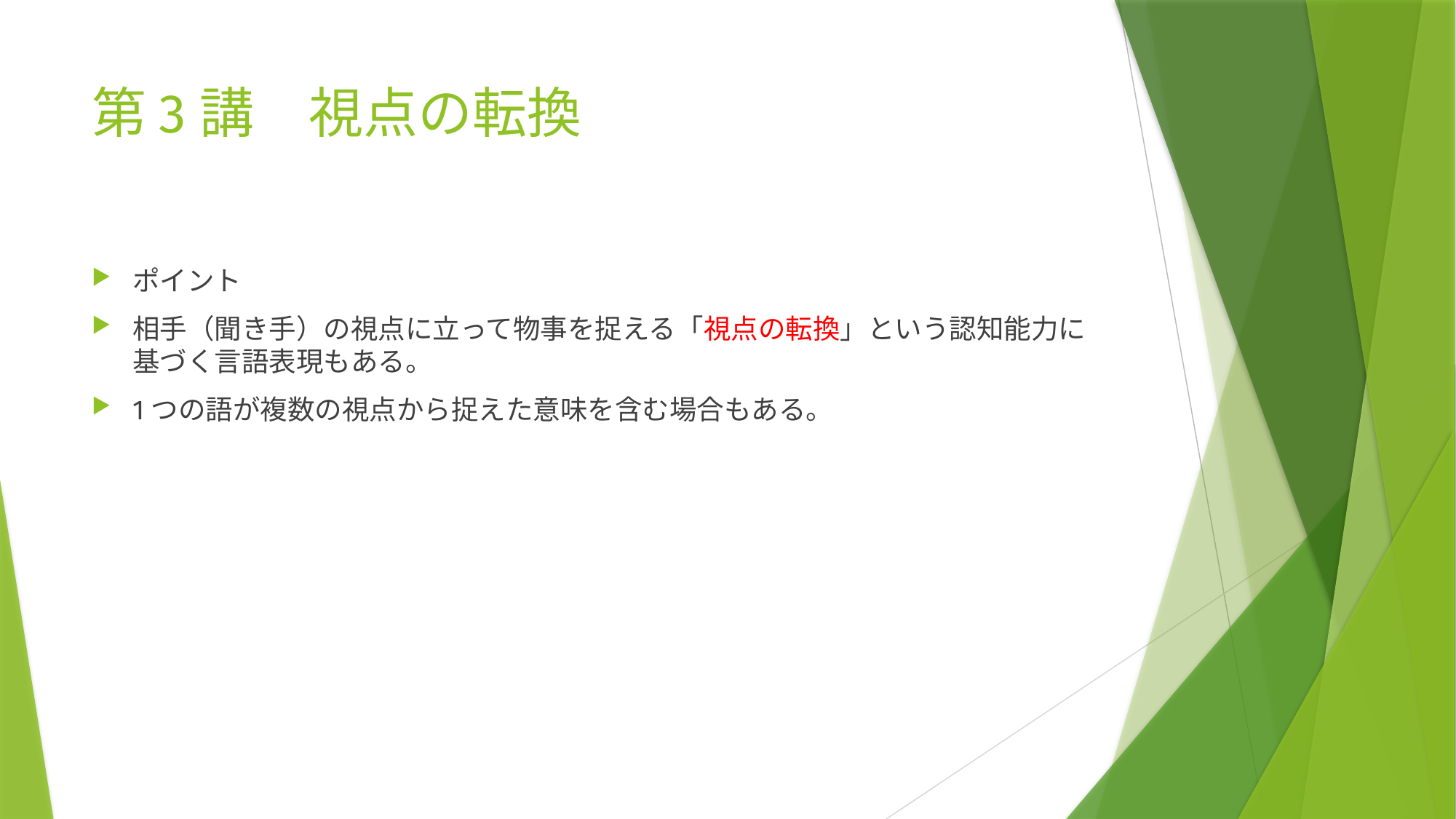

# 第3講　視点の転換
ポイント
相手（聞き手）の視点に立って物事を捉える「視点の転換」という認知能力に基づく言語表現もある。
1つの語が複数の視点から捉えた意味を含む場合もある。